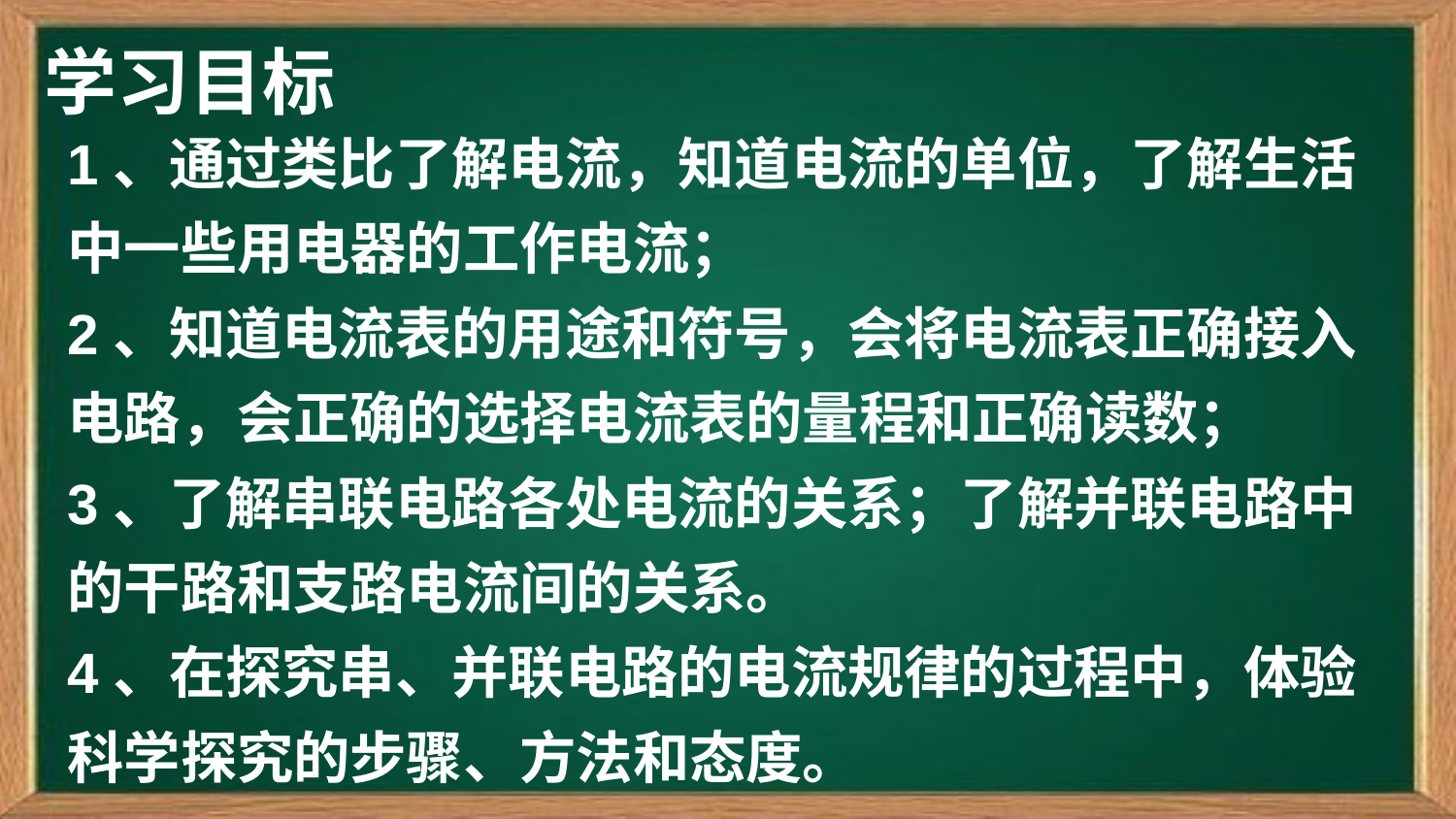

学习目标

1、通过类比了解电流，知道电流的单位，了解生活中一些用电器的工作电流；
2、知道电流表的用途和符号，会将电流表正确接入电路，会正确的选择电流表的量程和正确读数；
3、了解串联电路各处电流的关系；了解并联电路中的干路和支路电流间的关系。
4、在探究串、并联电路的电流规律的过程中，体验科学探究的步骤、方法和态度。